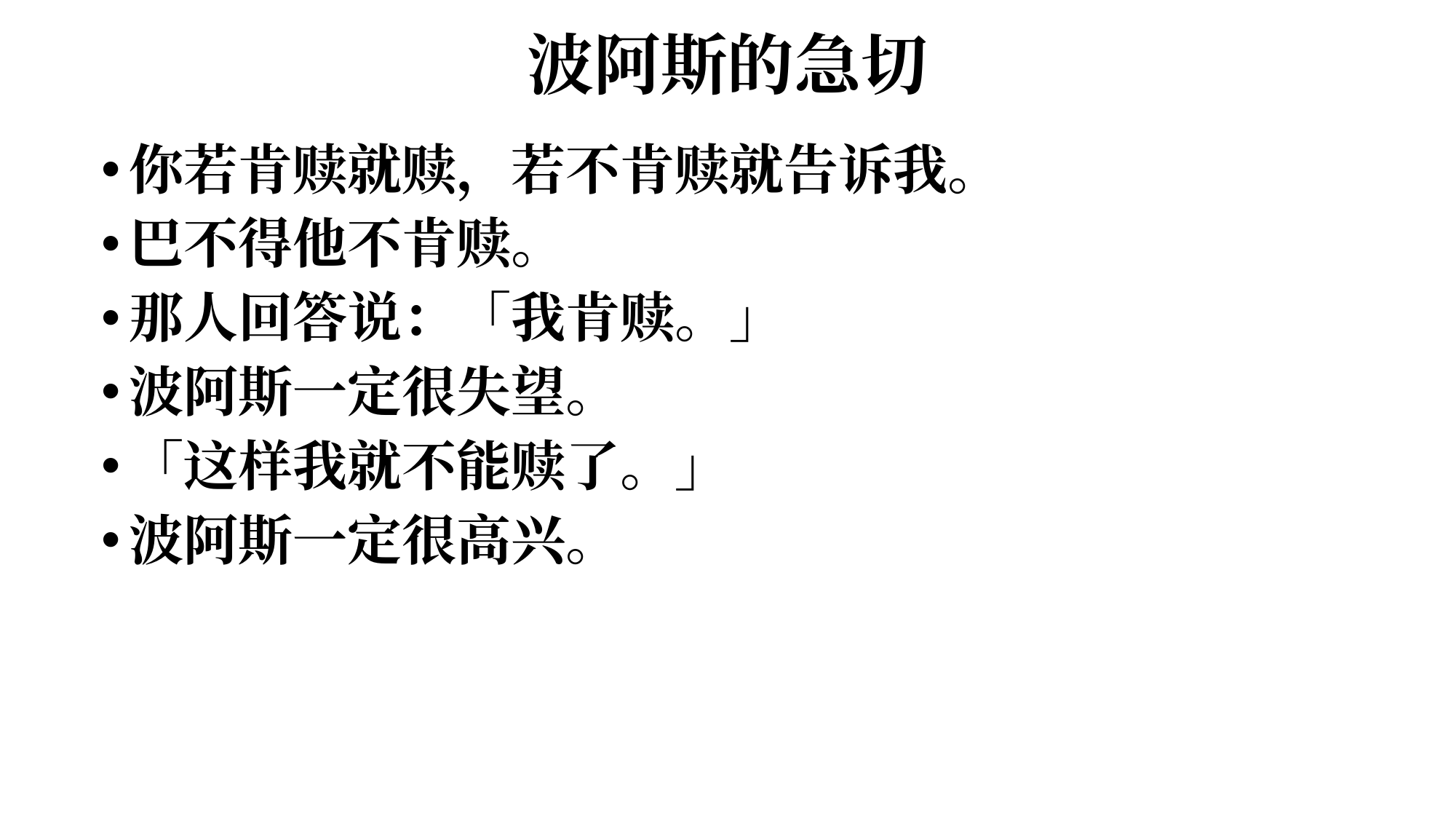

# 波阿斯的急切
你若肯赎就赎，若不肯赎就告诉我。
巴不得他不肯赎。
那人回答说：「我肯赎。」
波阿斯一定很失望。
「这样我就不能赎了。」
波阿斯一定很高兴。